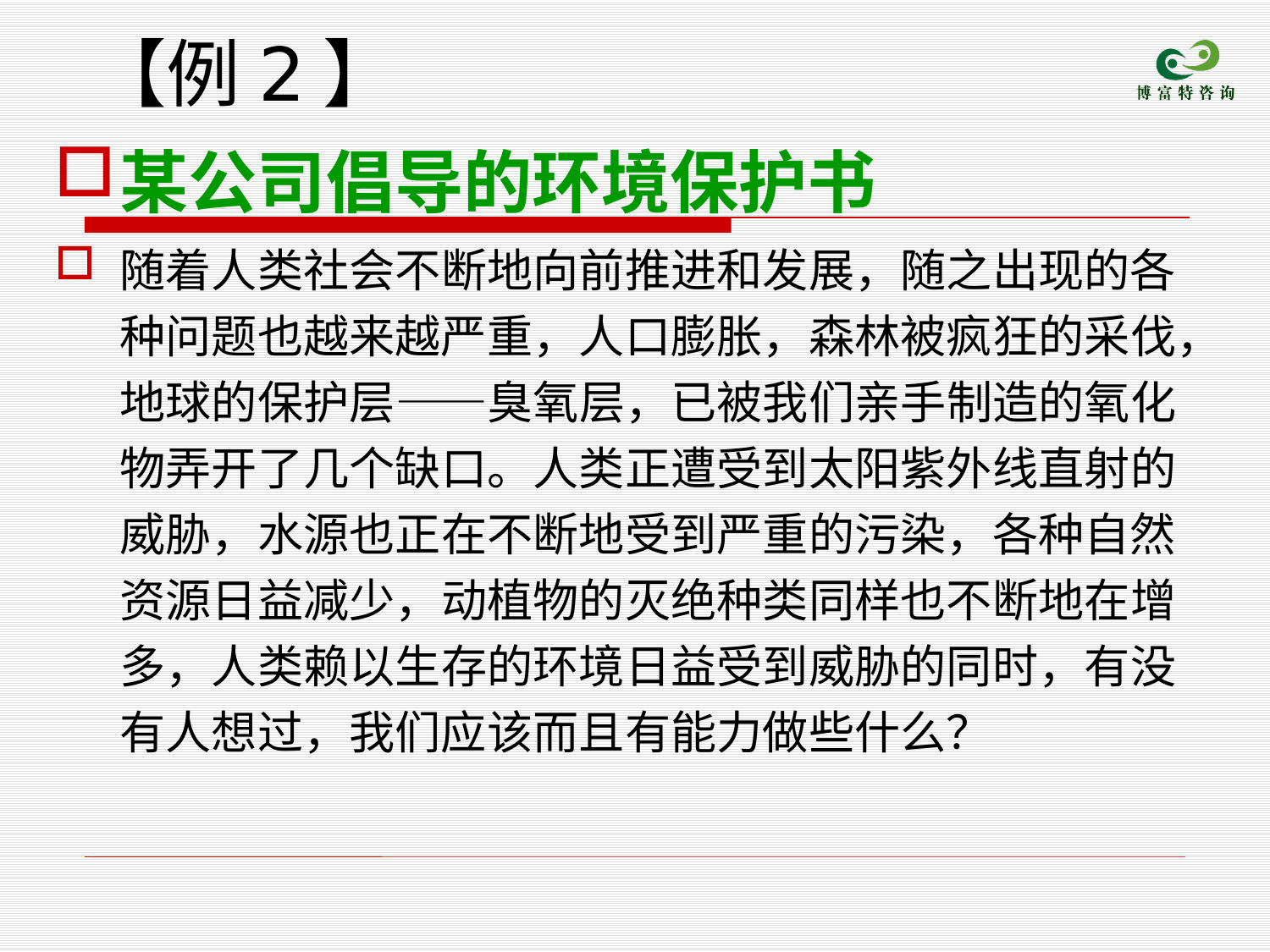

# 【例2】
某公司倡导的环境保护书
随着人类社会不断地向前推进和发展，随之出现的各种问题也越来越严重，人口膨胀，森林被疯狂的采伐，地球的保护层——臭氧层，已被我们亲手制造的氧化物弄开了几个缺口。人类正遭受到太阳紫外线直射的威胁，水源也正在不断地受到严重的污染，各种自然资源日益减少，动植物的灭绝种类同样也不断地在增多，人类赖以生存的环境日益受到威胁的同时，有没有人想过，我们应该而且有能力做些什么？
360